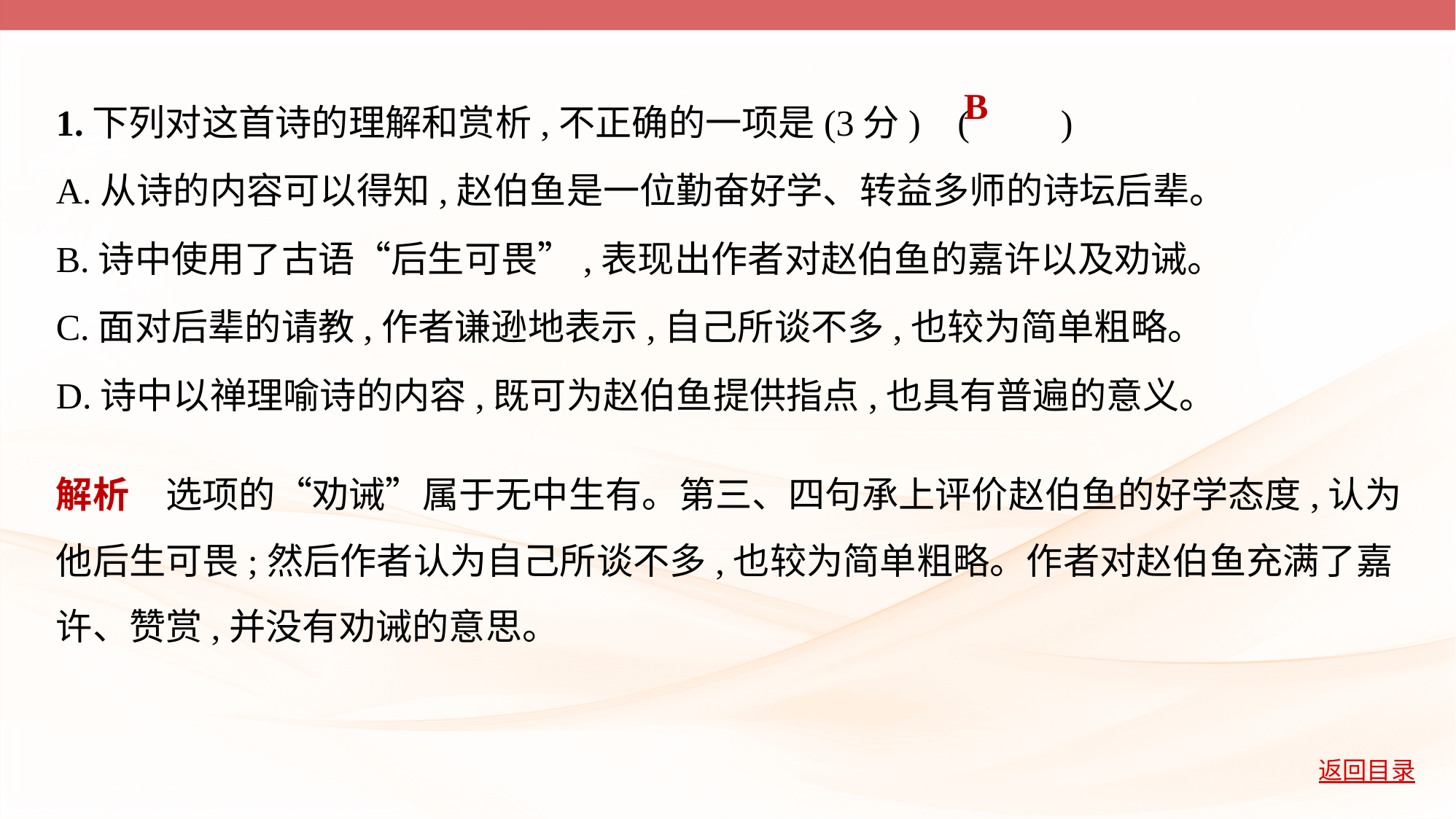

1.下列对这首诗的理解和赏析,不正确的一项是(3分) (          )
A.从诗的内容可以得知,赵伯鱼是一位勤奋好学、转益多师的诗坛后辈。
B.诗中使用了古语“后生可畏”,表现出作者对赵伯鱼的嘉许以及劝诫。
C.面对后辈的请教,作者谦逊地表示,自己所谈不多,也较为简单粗略。
D.诗中以禅理喻诗的内容,既可为赵伯鱼提供指点,也具有普遍的意义。
B
解析　选项的“劝诫”属于无中生有。第三、四句承上评价赵伯鱼的好学态度,认为
他后生可畏;然后作者认为自己所谈不多,也较为简单粗略。作者对赵伯鱼充满了嘉
许、赞赏,并没有劝诫的意思。